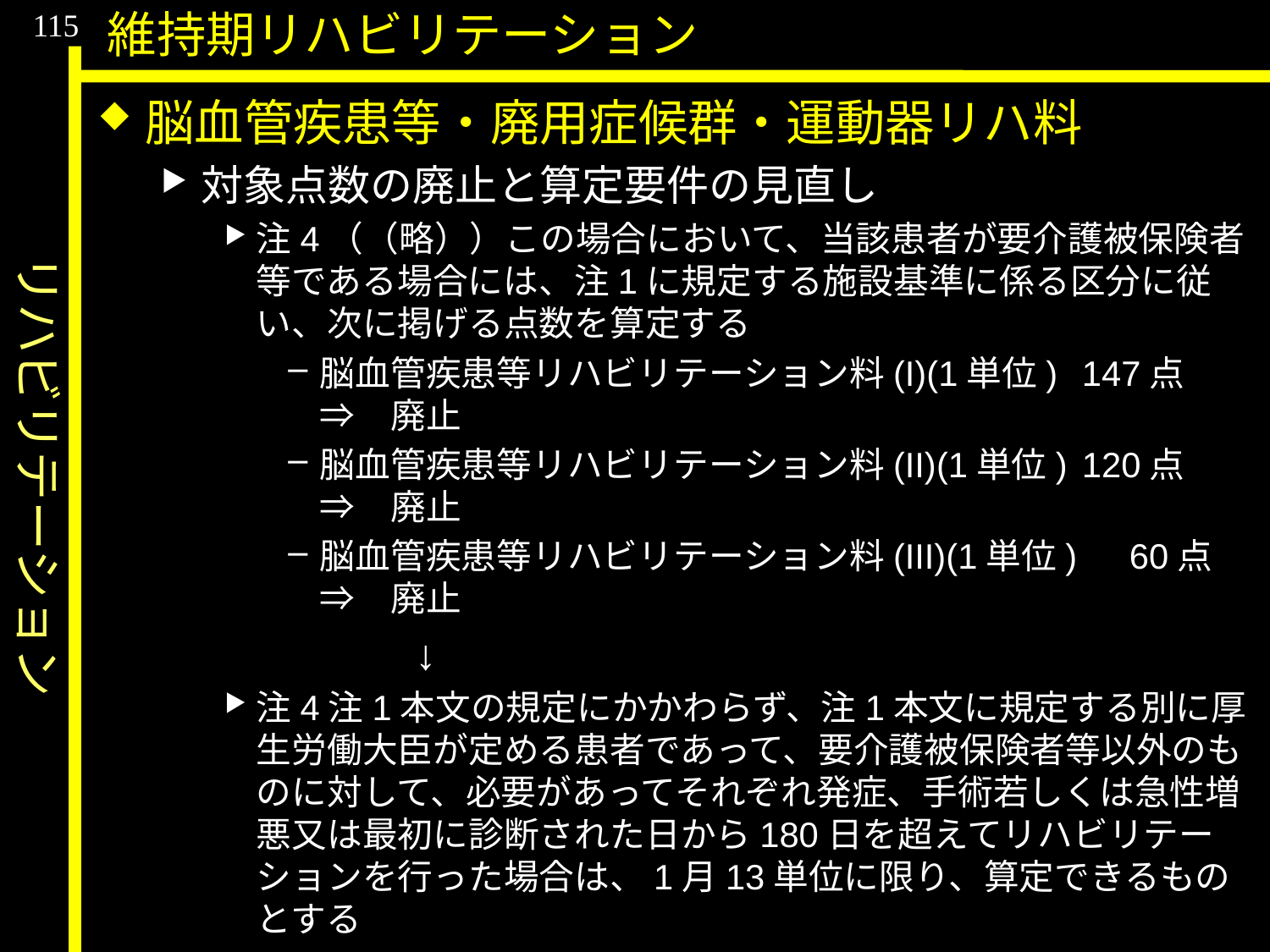

リハビリテーション
115
維持期リハビリテーション

脳血管疾患等・廃用症候群・運動器リハ料
対象点数の廃止と算定要件の見直し
注4（（略））この場合において、当該患者が要介護被保険者等である場合には、注1に規定する施設基準に係る区分に従い、次に掲げる点数を算定する
脳血管疾患等リハビリテーション料(I)(1単位)	147点　⇒　廃止
脳血管疾患等リハビリテーション料(II)(1単位)	120点　⇒　廃止
脳血管疾患等リハビリテーション料(III)(1単位)　60点　⇒　廃止
		↓
注4注1本文の規定にかかわらず、注1本文に規定する別に厚生労働大臣が定める患者であって、要介護被保険者等以外のものに対して、必要があってそれぞれ発症、手術若しくは急性増悪又は最初に診断された日から180日を超えてリハビリテーションを行った場合は、1月13単位に限り、算定できるものとする